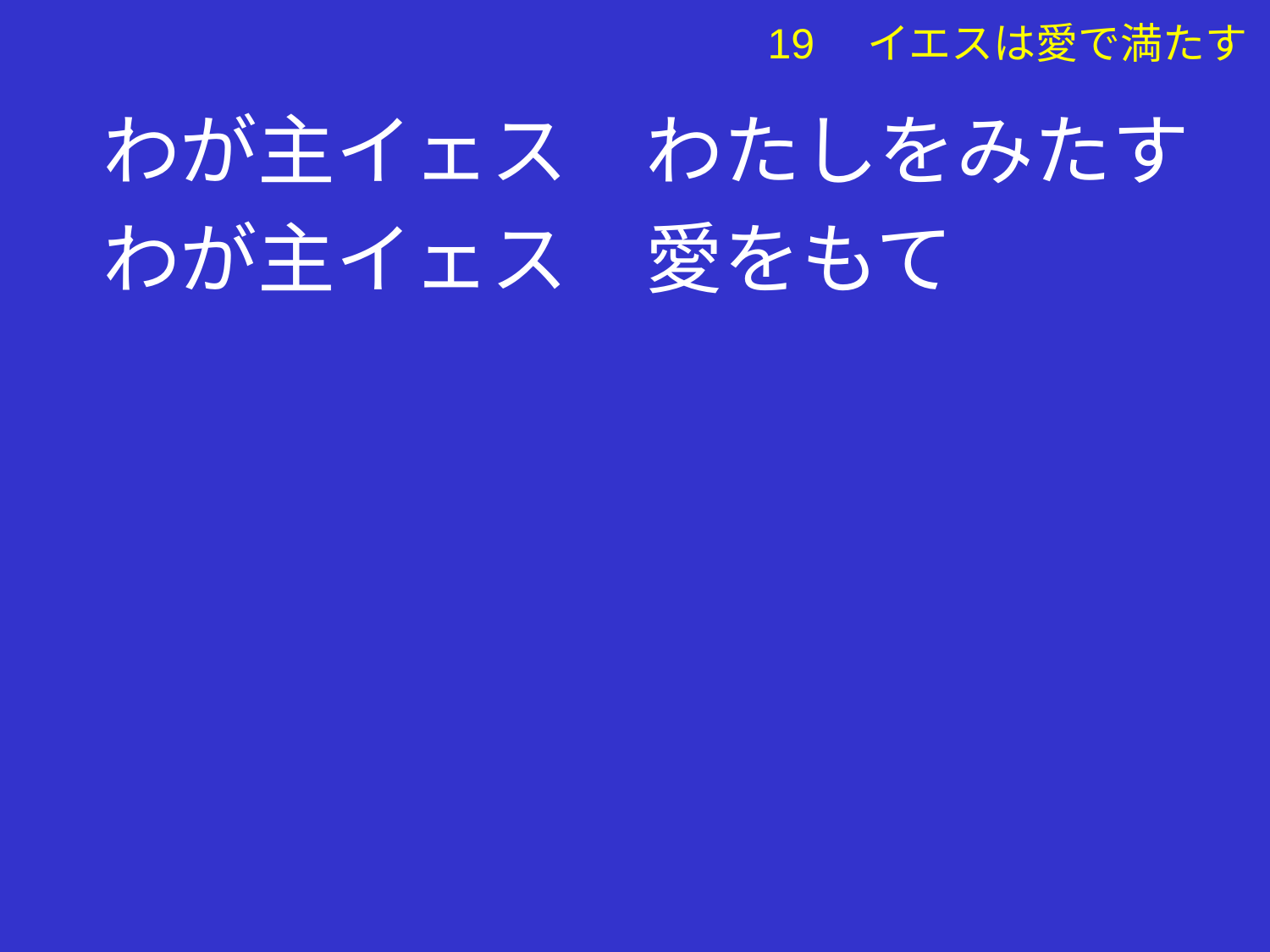

わが主イェス　わたしをみたす
わが主イェス　愛をもて
# 19　イエスは愛で満たす